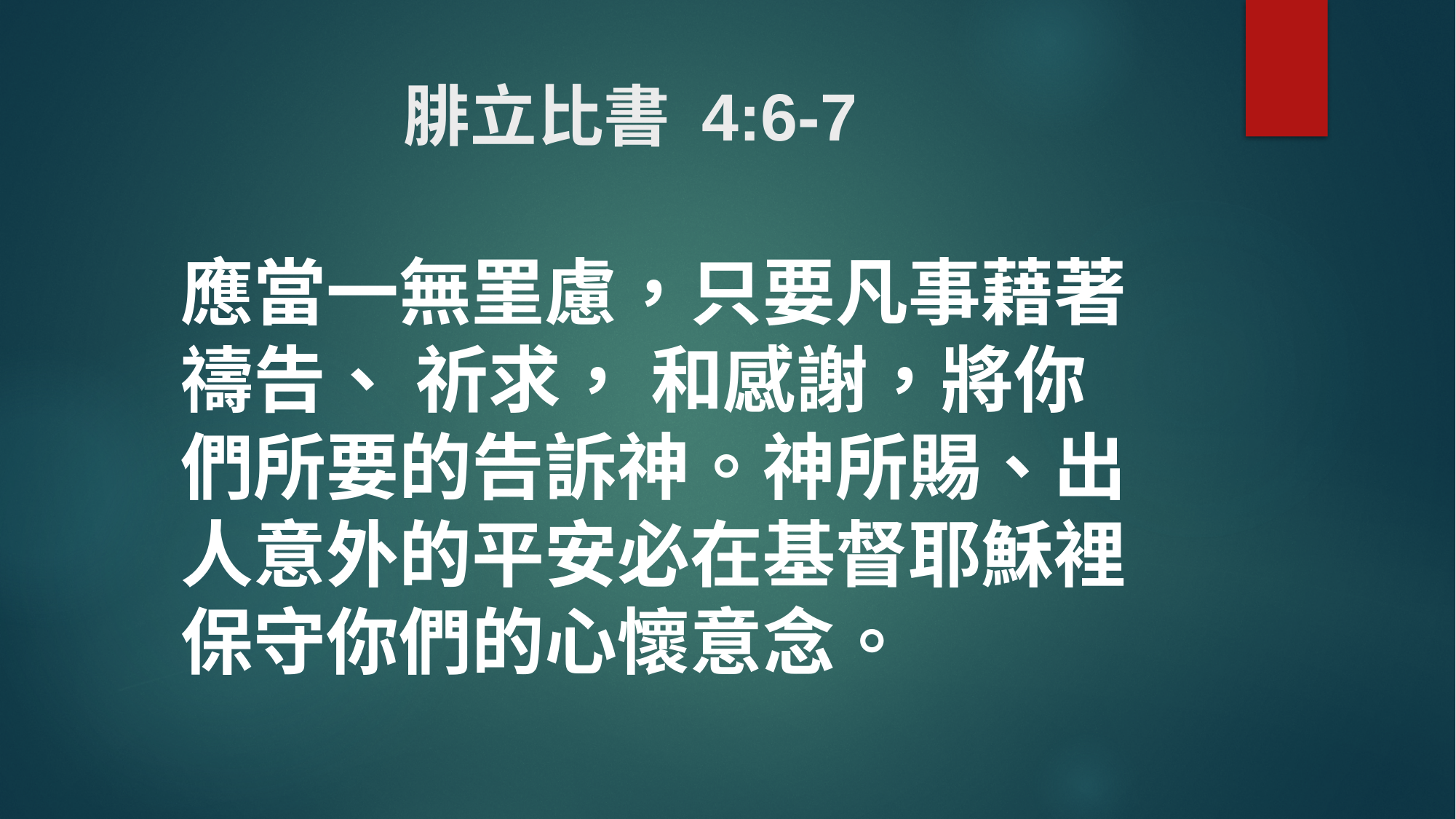

# 腓立比書 4:6-7
應當一無罣慮，只要凡事藉著禱告、 祈求， 和感謝，將你們所要的告訴神。神所賜、出人意外的平安必在基督耶穌裡保守你們的心懷意念。